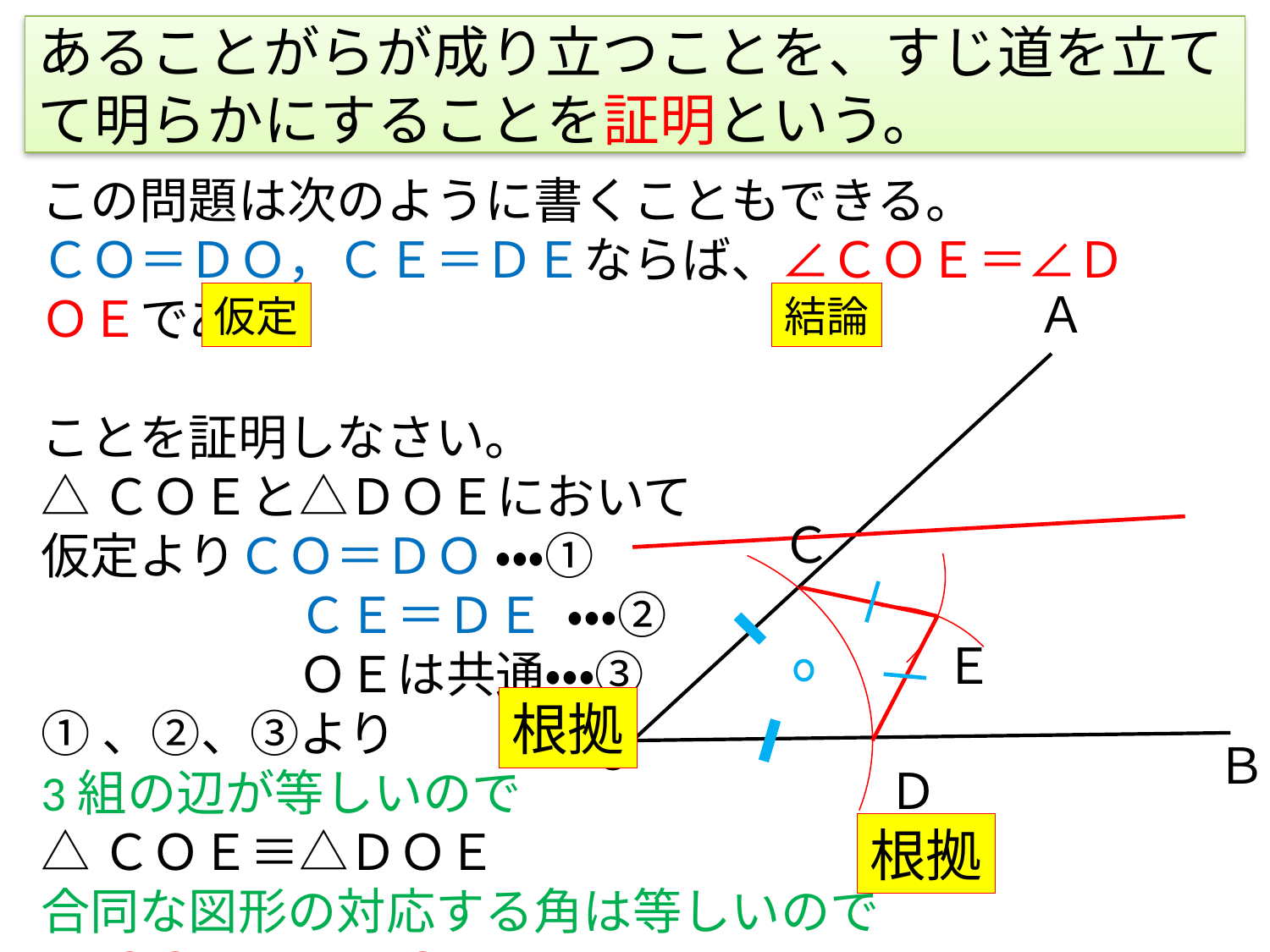

# あることがらが成り立つことを、すじ道を立てて明らかにすることを証明という。
この問題は次のように書くこともできる。
ＣＯ＝ＤＯ，ＣＥ＝ＤＥならば、∠ＣＯＥ＝∠ＤＯＥである

ことを証明しなさい。
△ＣＯＥと△ＤＯＥにおいて
仮定よりＣＯ＝ＤＯ ・・・①
　　　　　 ＣＥ＝ＤＥ  ・・・②
　　　　　 ＯＥは共通・・・③
①、②、③より
3組の辺が等しいので
△ＣＯＥ≡△ＤＯＥ
合同な図形の対応する角は等しいので
∠ＣＯＥ＝∠ＤＯＥ
Ａ

Ｃ

Ｅ

O
Ｂ
Ｄ
結論
仮定
根拠
根拠